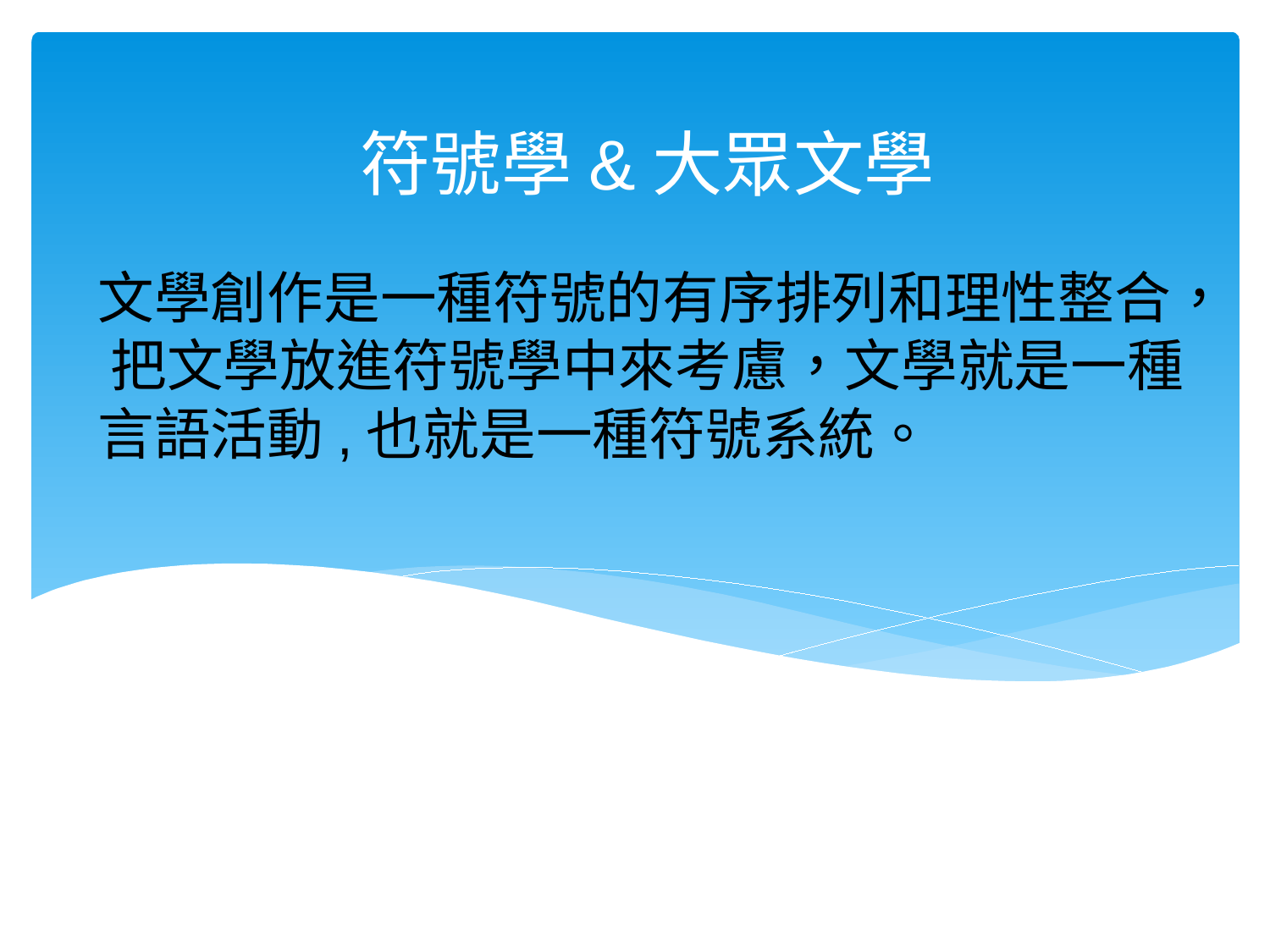

符號學&大眾文學

# 文學創作是一種符號的有序排列和理性整合， 把文學放進符號學中來考慮，文學就是一種言語活動,也就是一種符號系統。